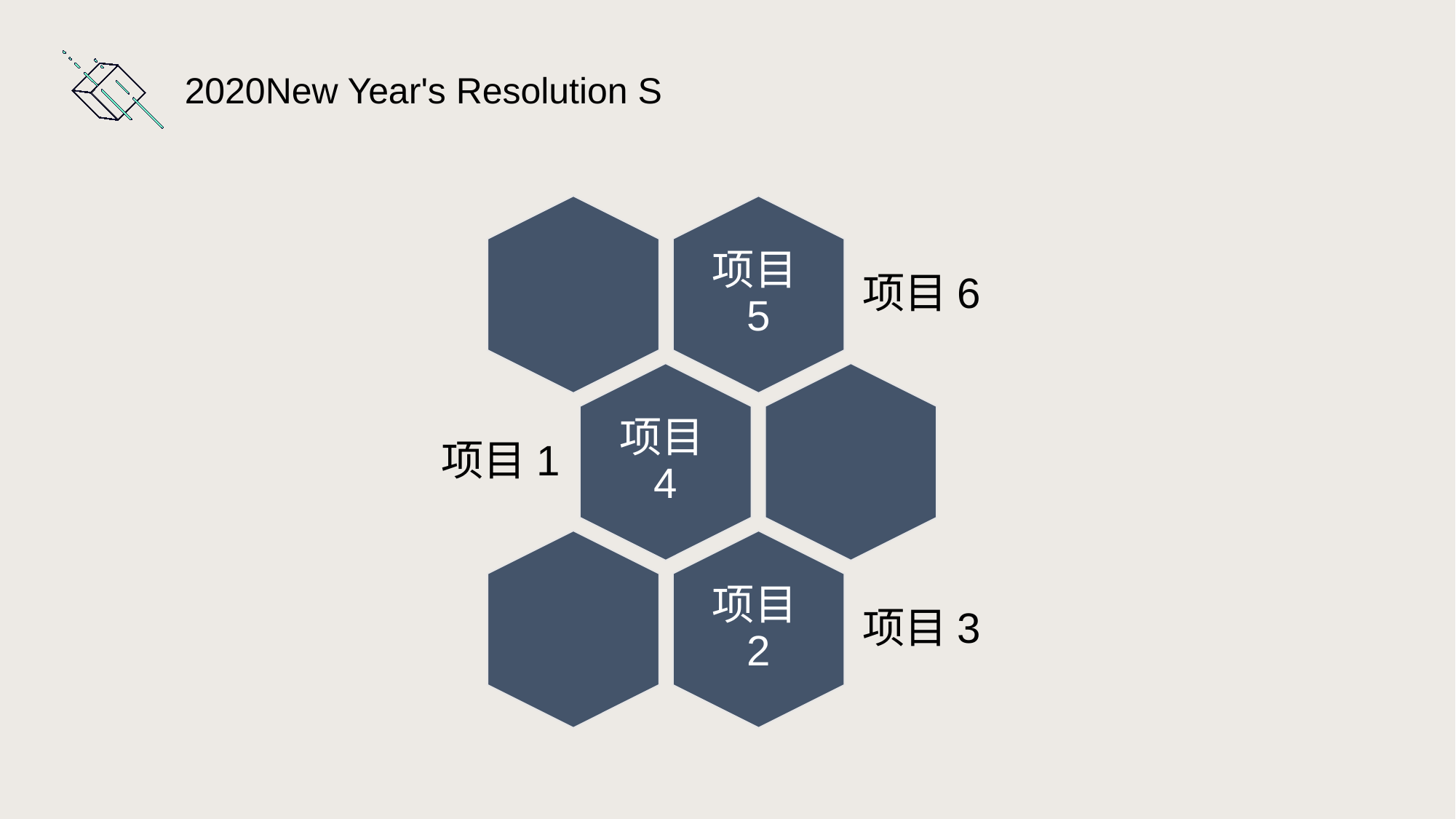

2020New Year's Resolution S
项目5
项目6

项目4
项目1

项目2
项目3